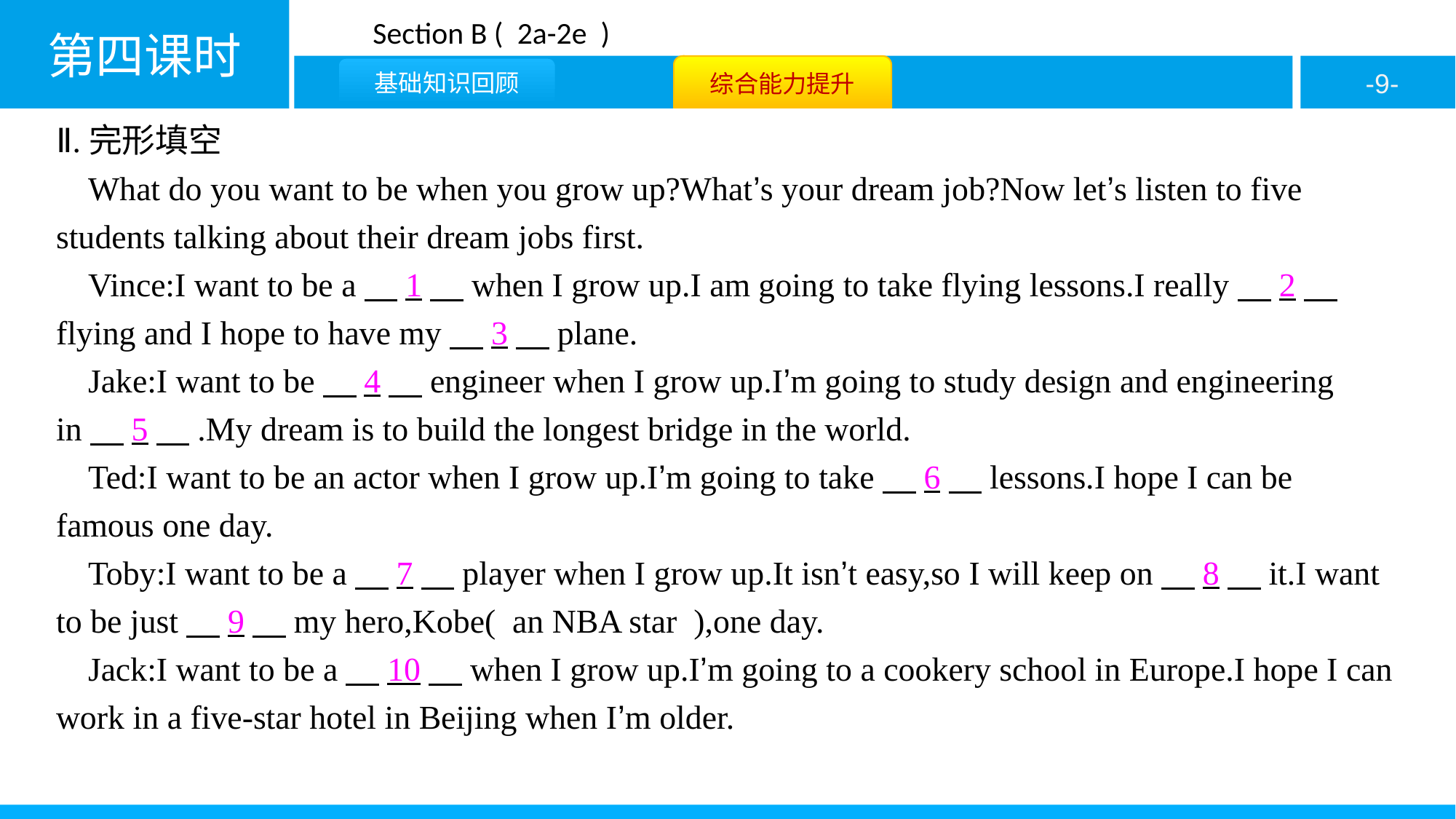

Ⅱ.完形填空
What do you want to be when you grow up?What’s your dream job?Now let’s listen to five students talking about their dream jobs first.
Vince:I want to be a　1　when I grow up.I am going to take flying lessons.I really　2　flying and I hope to have my　3　plane.
Jake:I want to be　4　engineer when I grow up.I’m going to study design and engineering in　5　.My dream is to build the longest bridge in the world.
Ted:I want to be an actor when I grow up.I’m going to take　6　lessons.I hope I can be famous one day.
Toby:I want to be a　7　player when I grow up.It isn’t easy,so I will keep on　8　it.I want to be just　9　my hero,Kobe(  an NBA star  ),one day.
Jack:I want to be a　10　when I grow up.I’m going to a cookery school in Europe.I hope I can work in a five-star hotel in Beijing when I’m older.